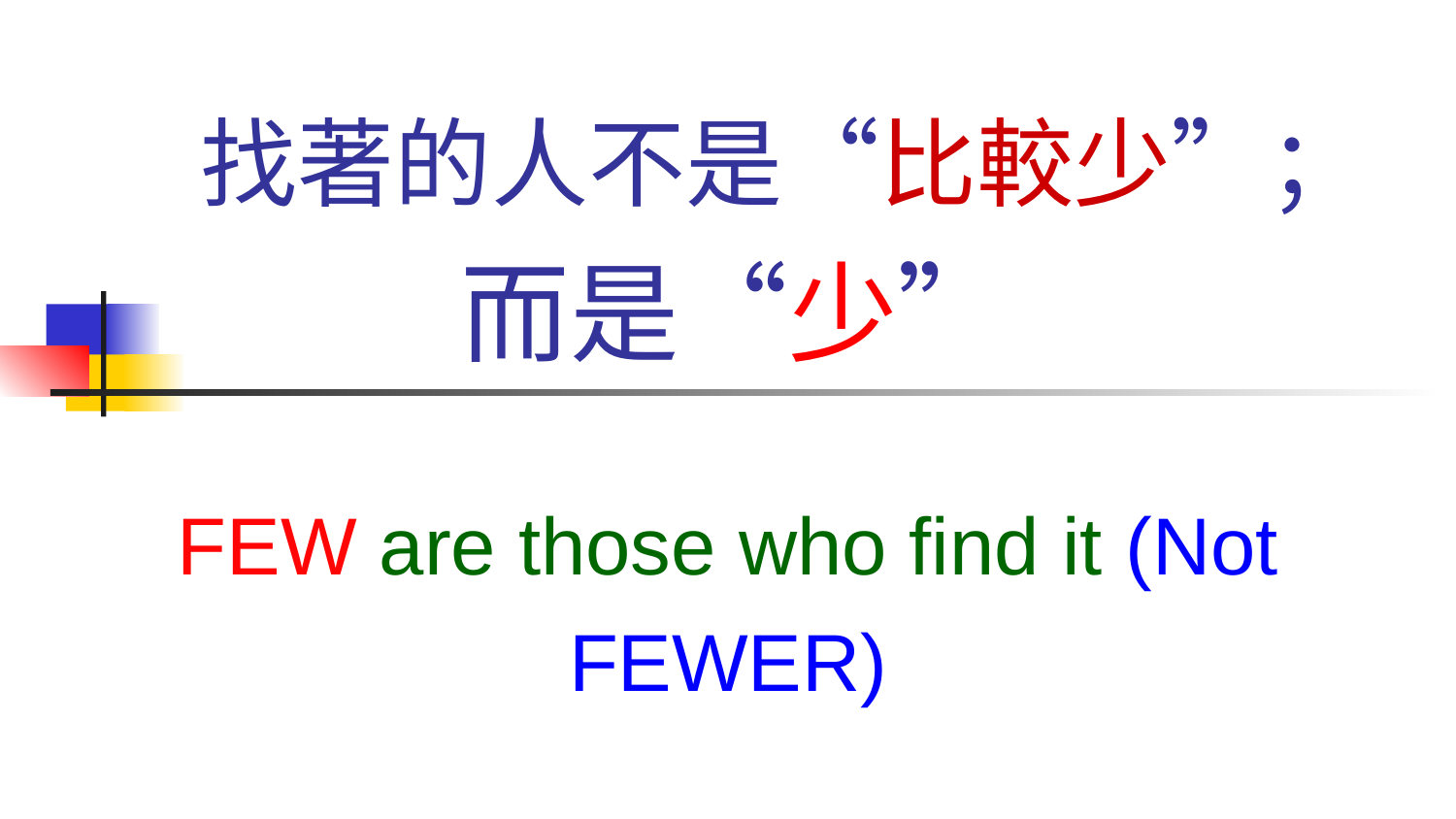

# 找著的人不是“比較少”；而是“少”
FEW are those who find it (Not FEWER)